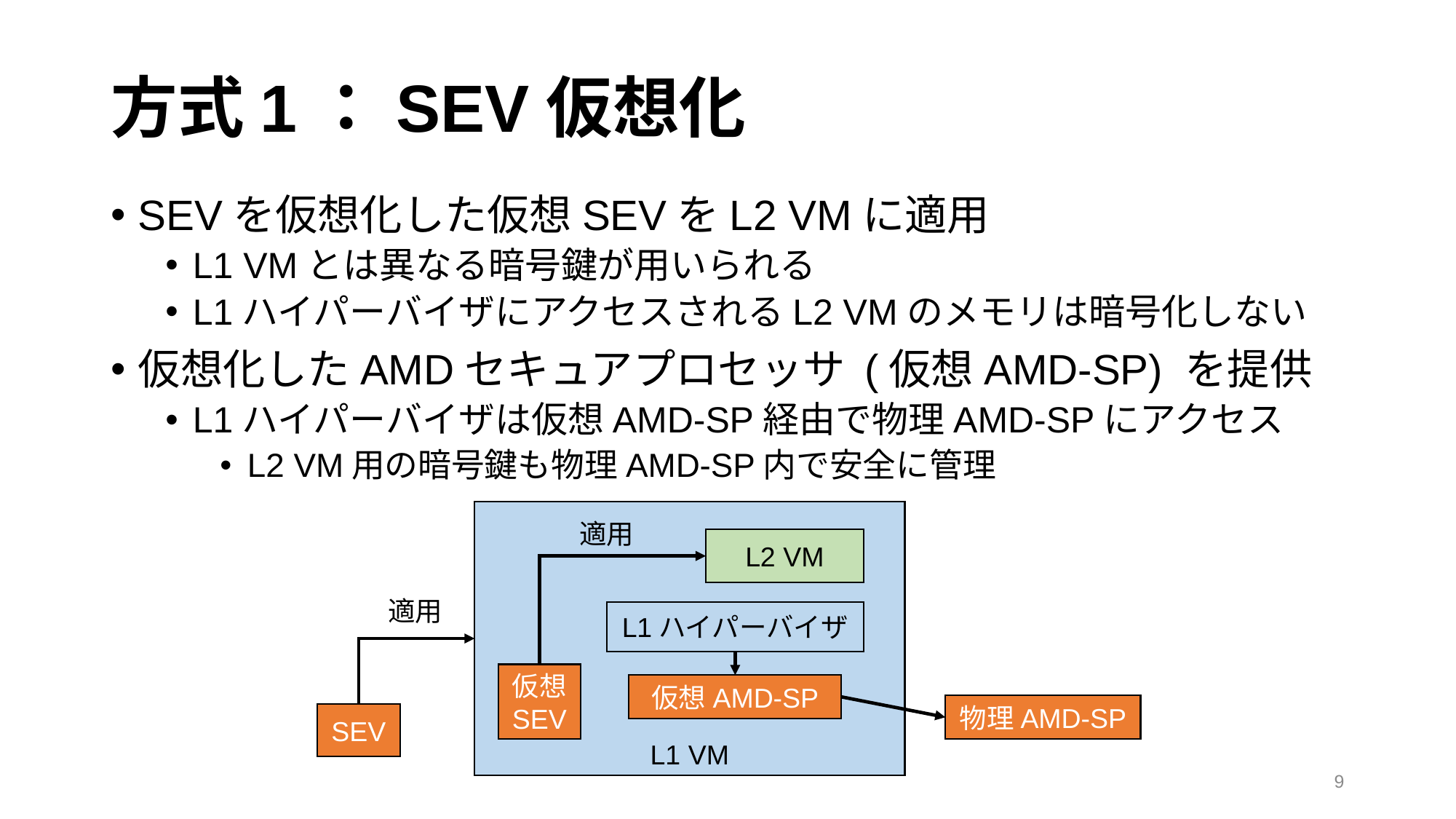

# 方式1：SEV仮想化
SEVを仮想化した仮想SEVをL2 VMに適用
L1 VMとは異なる暗号鍵が用いられる
L1ハイパーバイザにアクセスされるL2 VMのメモリは暗号化しない
仮想化したAMDセキュアプロセッサ (仮想AMD-SP) を提供
L1ハイパーバイザは仮想AMD-SP経由で物理AMD-SPにアクセス
L2 VM用の暗号鍵も物理AMD-SP内で安全に管理
L1 VM
適用
L2 VM
適用
L1ハイパーバイザ
仮想
SEV
仮想AMD-SP
物理AMD-SP
SEV
9